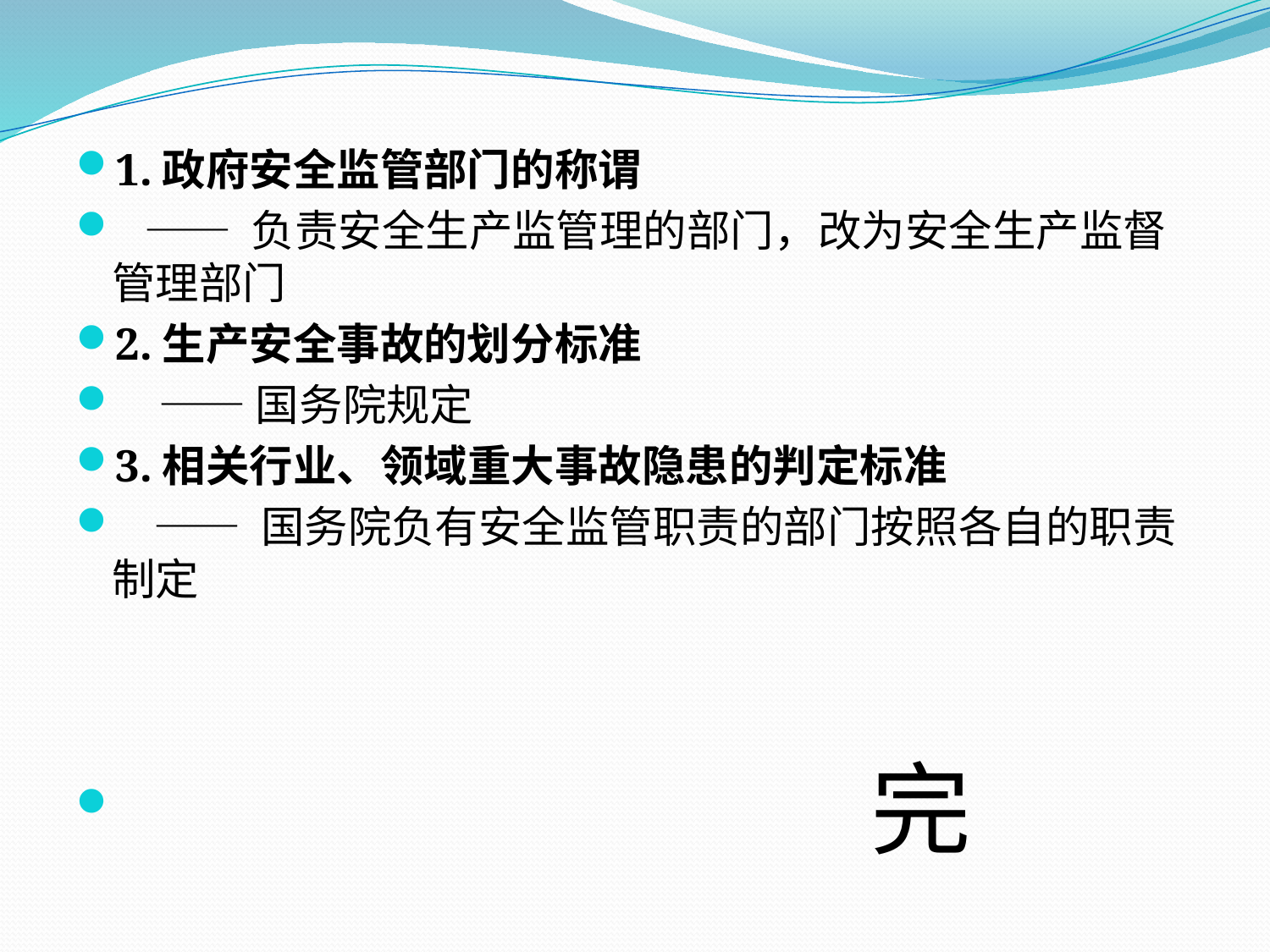

1.政府安全监管部门的称谓
   —— 负责安全生产监管理的部门，改为安全生产监督管理部门
2.生产安全事故的划分标准
　—— 国务院规定
3.相关行业、领域重大事故隐患的判定标准
    —— 国务院负有安全监管职责的部门按照各自的职责制定

                                                                          完